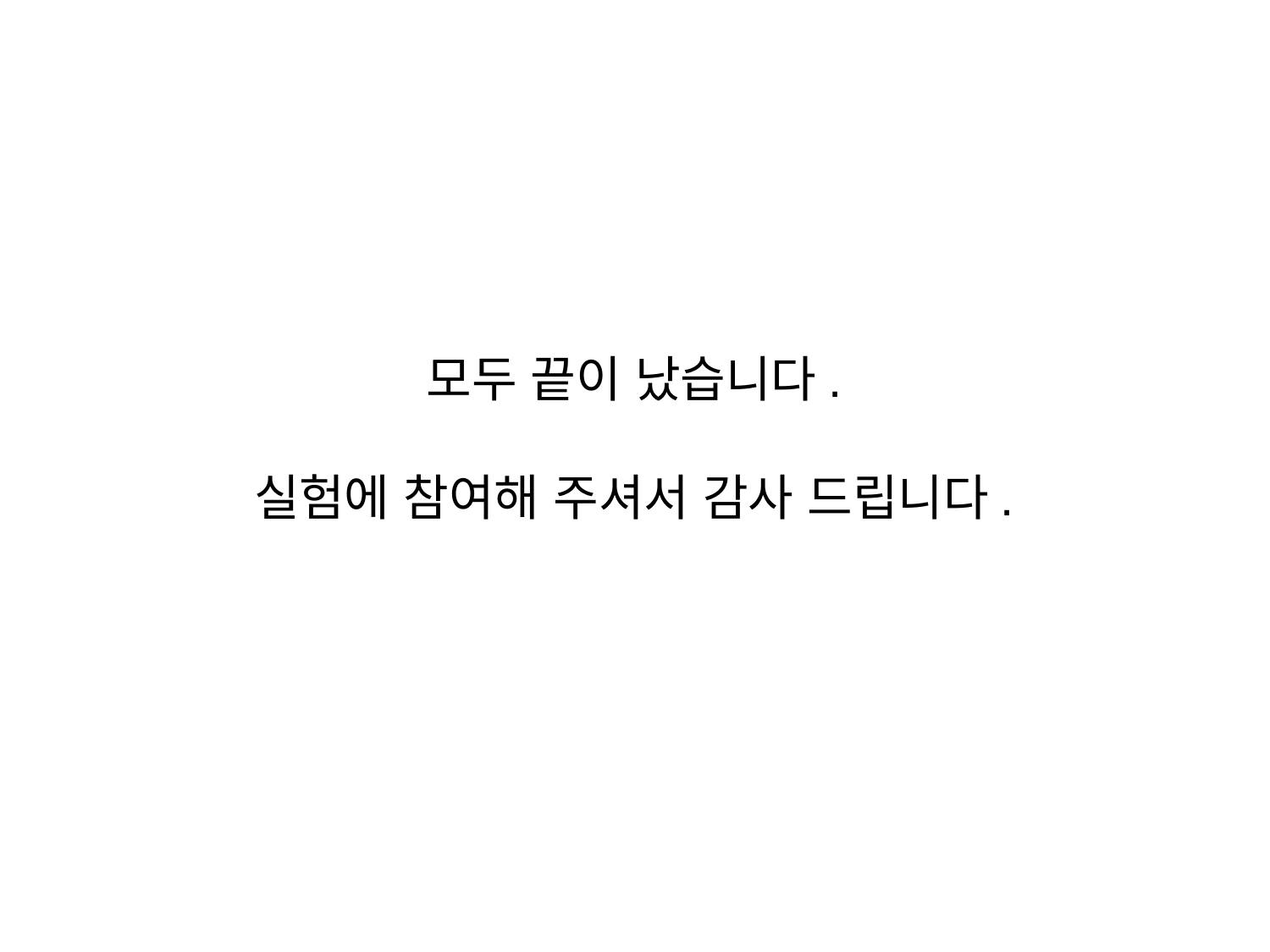

모두 끝이 났습니다.
실험에 참여해 주셔서 감사 드립니다.